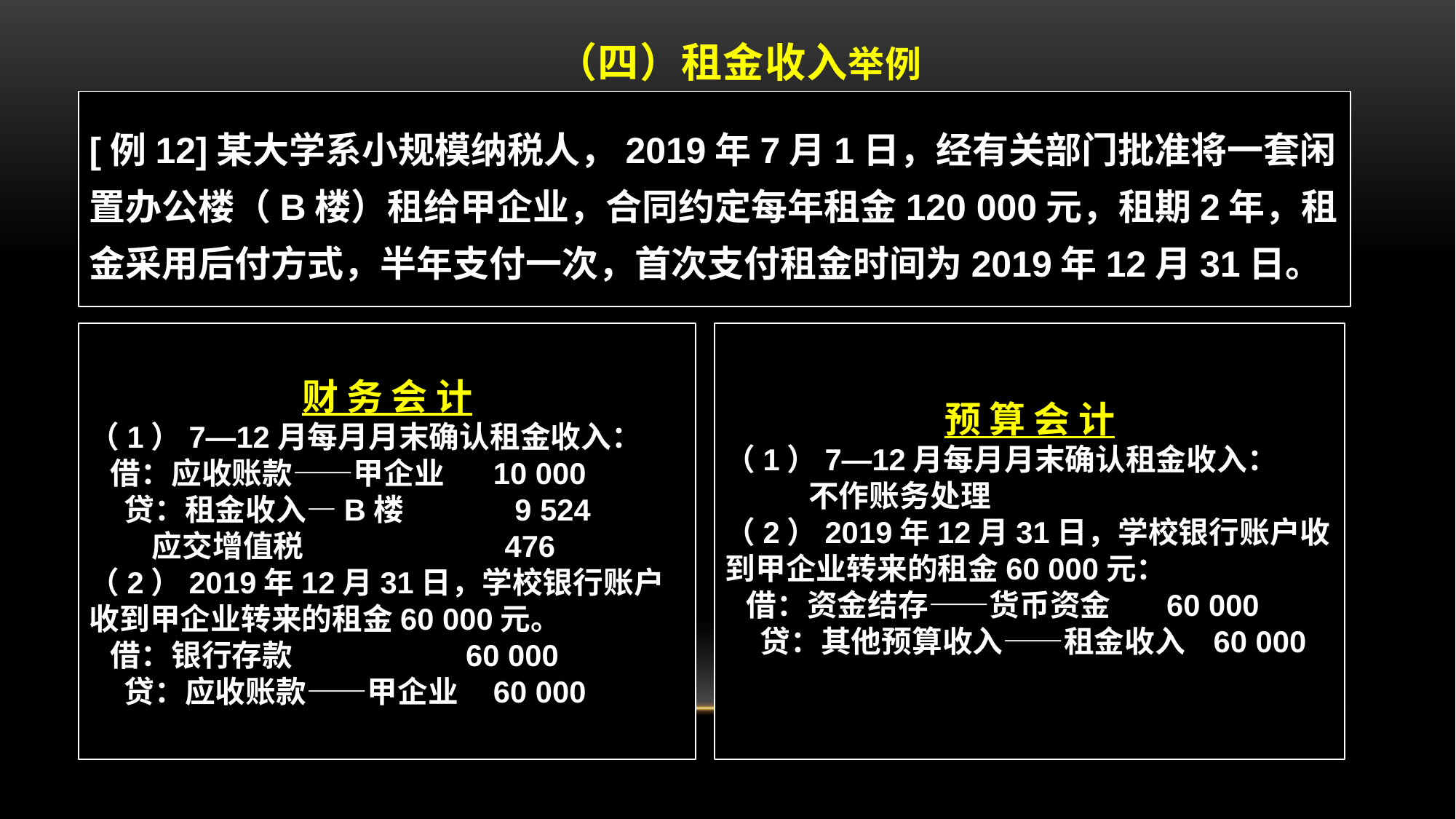

# （四）租金收入举例
[例12]某大学系小规模纳税人，2019年7月1日，经有关部门批准将一套闲置办公楼（B楼）租给甲企业，合同约定每年租金120 000元，租期2年，租金采用后付方式，半年支付一次，首次支付租金时间为2019年12月31日。
预 算 会 计
（1）7—12月每月月末确认租金收入：
           不作账务处理
（2）2019年12月31日，学校银行账户收到甲企业转来的租金60 000元：
  借：资金结存——货币资金       60 000
    贷：其他预算收入——租金收入   60 000

财 务 会 计
（1）7—12月每月月末确认租金收入：
  借：应收账款——甲企业      10 000
    贷：租金收入—B楼               9 524
        应交增值税                            476
（2）2019年12月31日，学校银行账户收到甲企业转来的租金60 000元。
  借：银行存款                        60 000
    贷：应收账款——甲企业    60 000
59